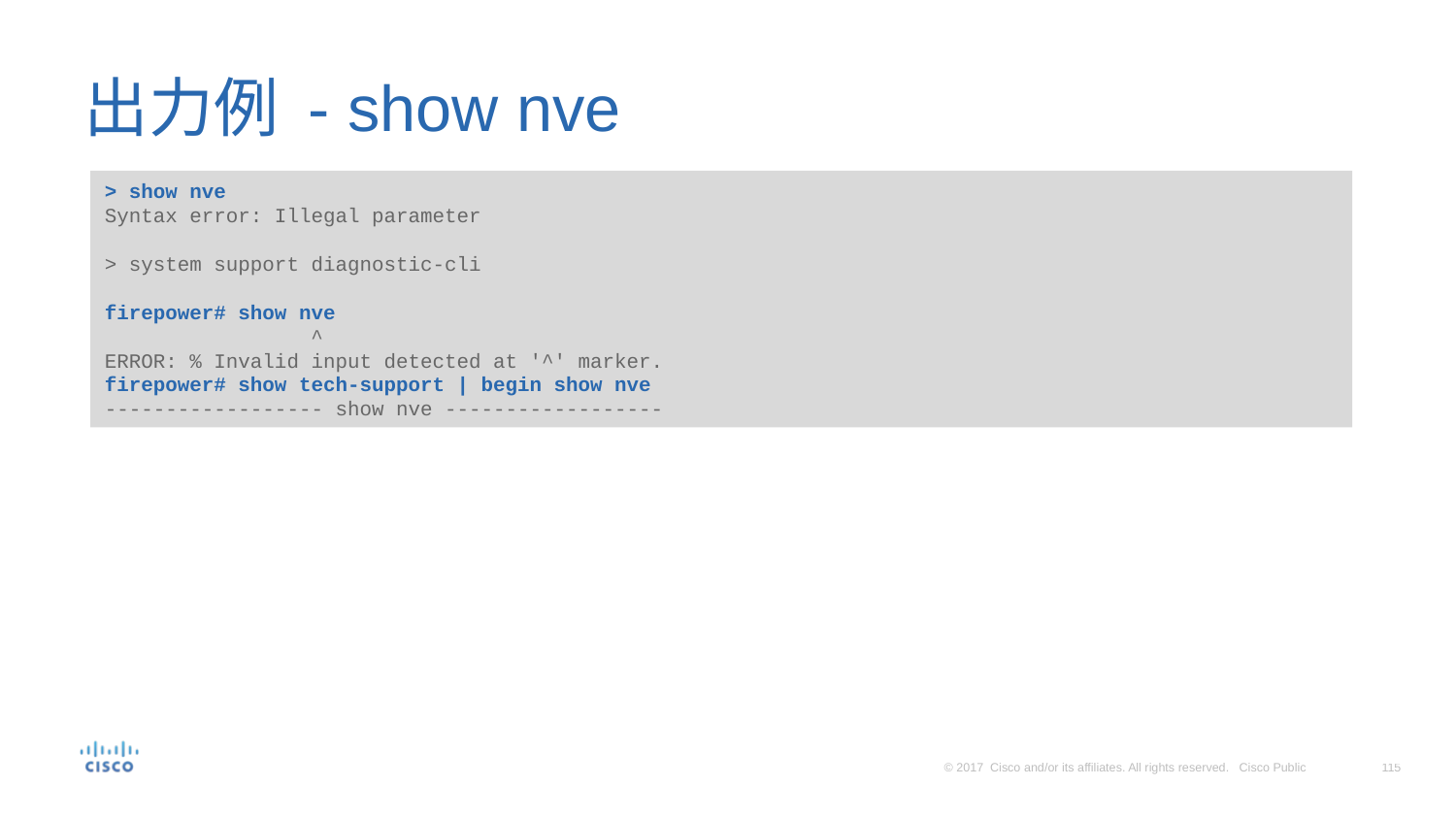

# 出力例 - show nve
> show nve
Syntax error: Illegal parameter

> system support diagnostic-cli

firepower# show nve
                 ^
ERROR: % Invalid input detected at '^' marker.
firepower# show tech-support | begin show nve
------------------ show nve ------------------